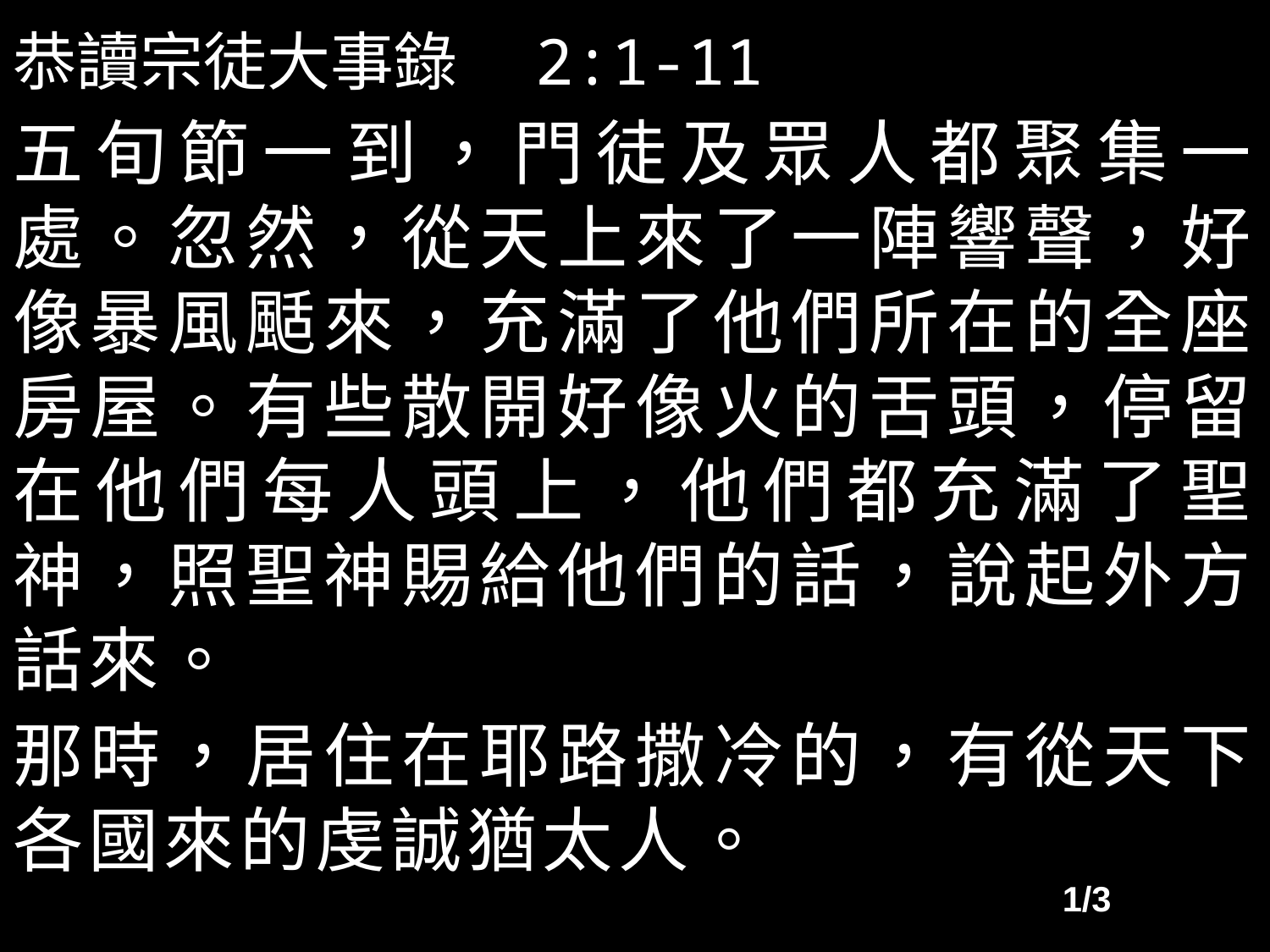

恭讀宗徒大事錄　2:1-11
五旬節一到，門徒及眾人都聚集一處。忽然，從天上來了一陣響聲，好像暴風颳來，充滿了他們所在的全座房屋。有些散開好像火的舌頭，停留在他們每人頭上，他們都充滿了聖神，照聖神賜給他們的話，說起外方話來。
那時，居住在耶路撒冷的，有從天下各國來的虔誠猶太人。
1/3